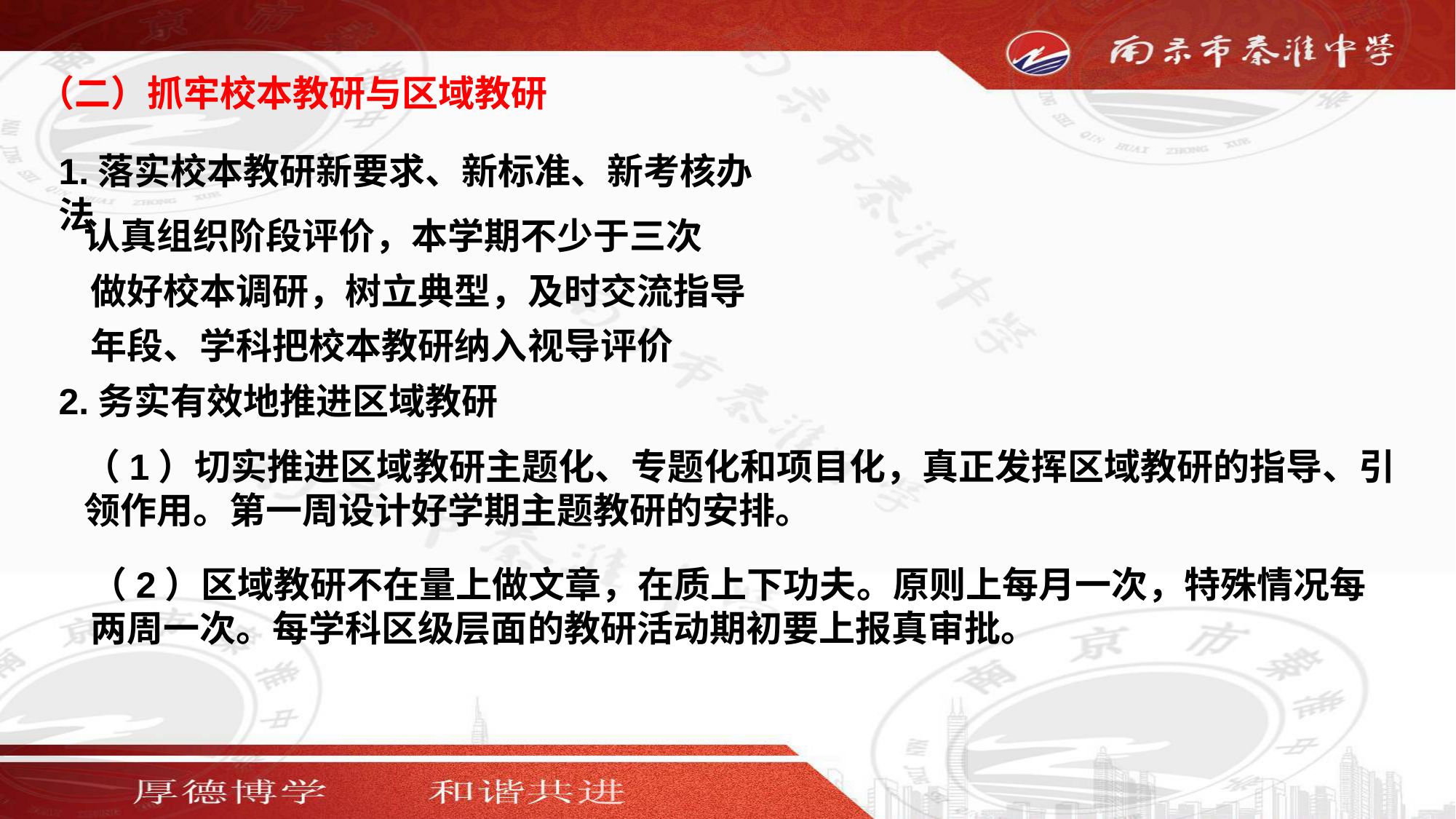

（二）抓牢校本教研与区域教研
1.落实校本教研新要求、新标准、新考核办法
认真组织阶段评价，本学期不少于三次
做好校本调研，树立典型，及时交流指导
年段、学科把校本教研纳入视导评价
2.务实有效地推进区域教研
（1）切实推进区域教研主题化、专题化和项目化，真正发挥区域教研的指导、引领作用。第一周设计好学期主题教研的安排。
（2）区域教研不在量上做文章，在质上下功夫。原则上每月一次，特殊情况每两周一次。每学科区级层面的教研活动期初要上报真审批。